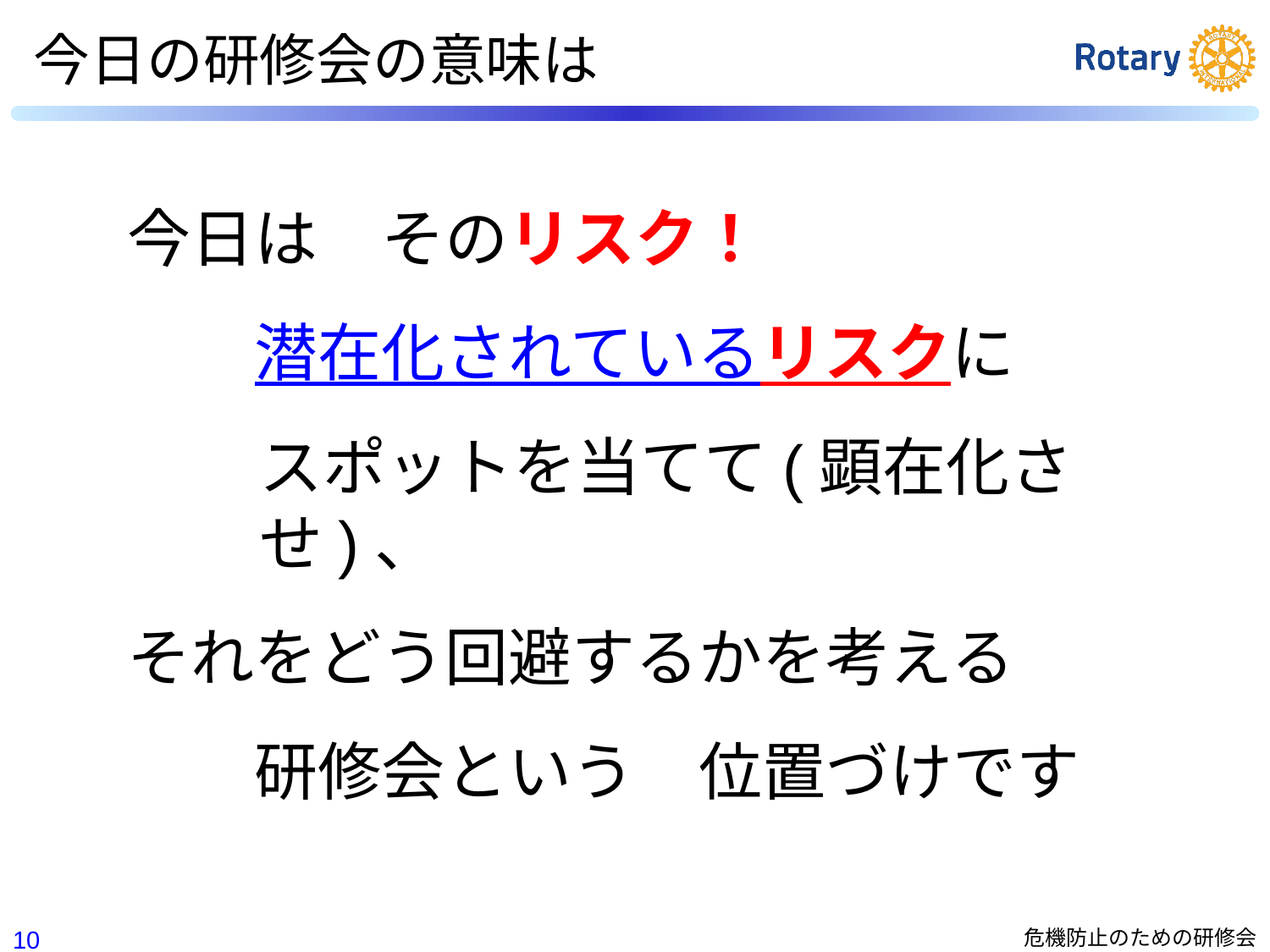

今日の研修会の意味は
今日は　そのリスク！
　　潜在化されているリスクに
	スポットを当てて(顕在化させ)、
それをどう回避するかを考える
　　研修会という　位置づけです
10
危機防止のための研修会